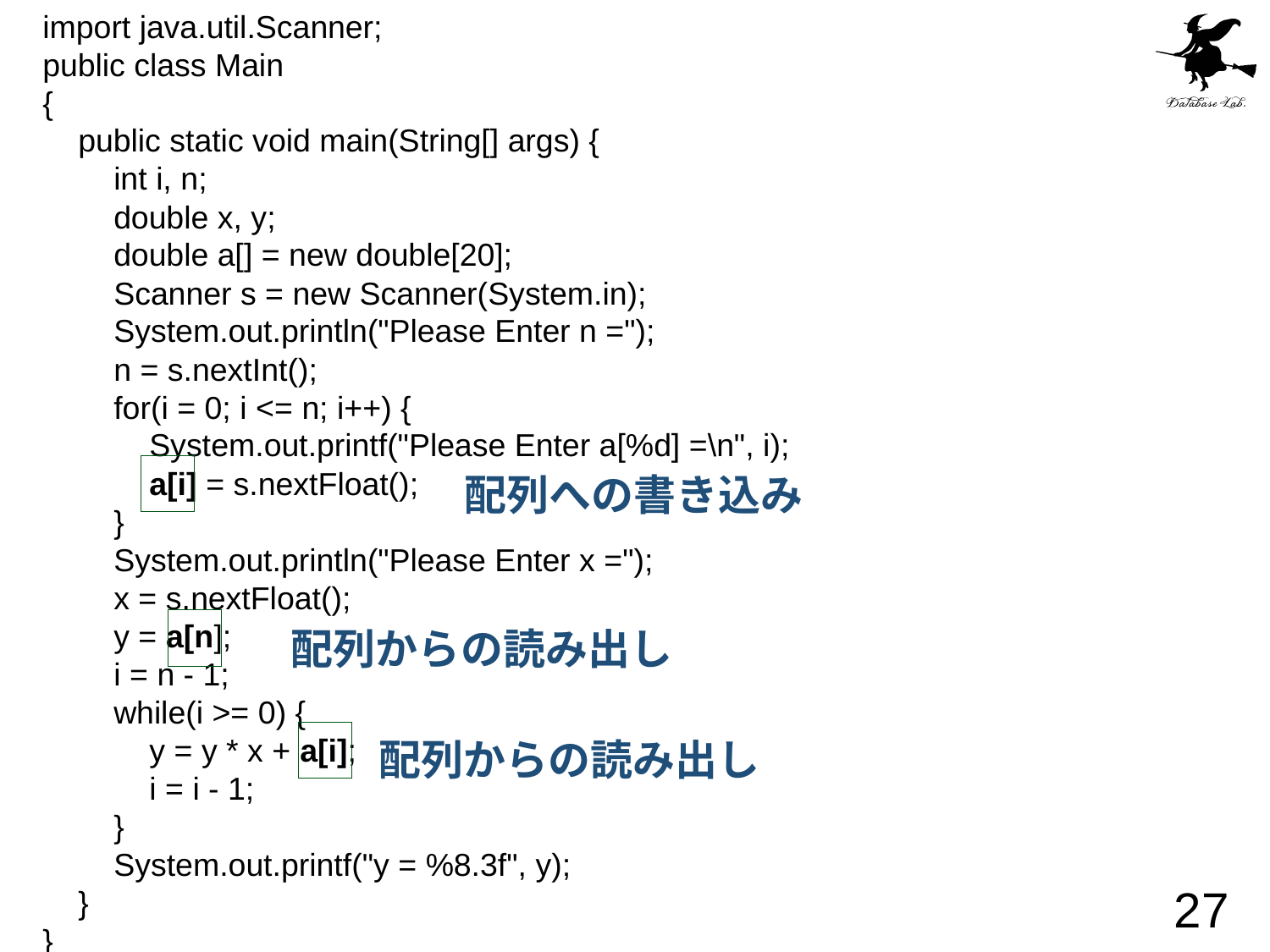

import java.util.Scanner;
public class Main
{
    public static void main(String[] args) {
        int i, n;
        double x, y;
        double a[] = new double[20];
        Scanner s = new Scanner(System.in);
        System.out.println("Please Enter n =");
        n = s.nextInt();
        for(i = 0; i <= n; i++) {
            System.out.printf("Please Enter a[%d] =\n", i);
            a[i] = s.nextFloat();
        }
        System.out.println("Please Enter x =");
        x = s.nextFloat();
        y = a[n];
        i = n - 1;
        while(i >= 0) {
            y = y * x + a[i];
            i = i - 1;
        }
        System.out.printf("y = %8.3f", y);
    }
}

配列への書き込み

配列からの読み出し

配列からの読み出し
27